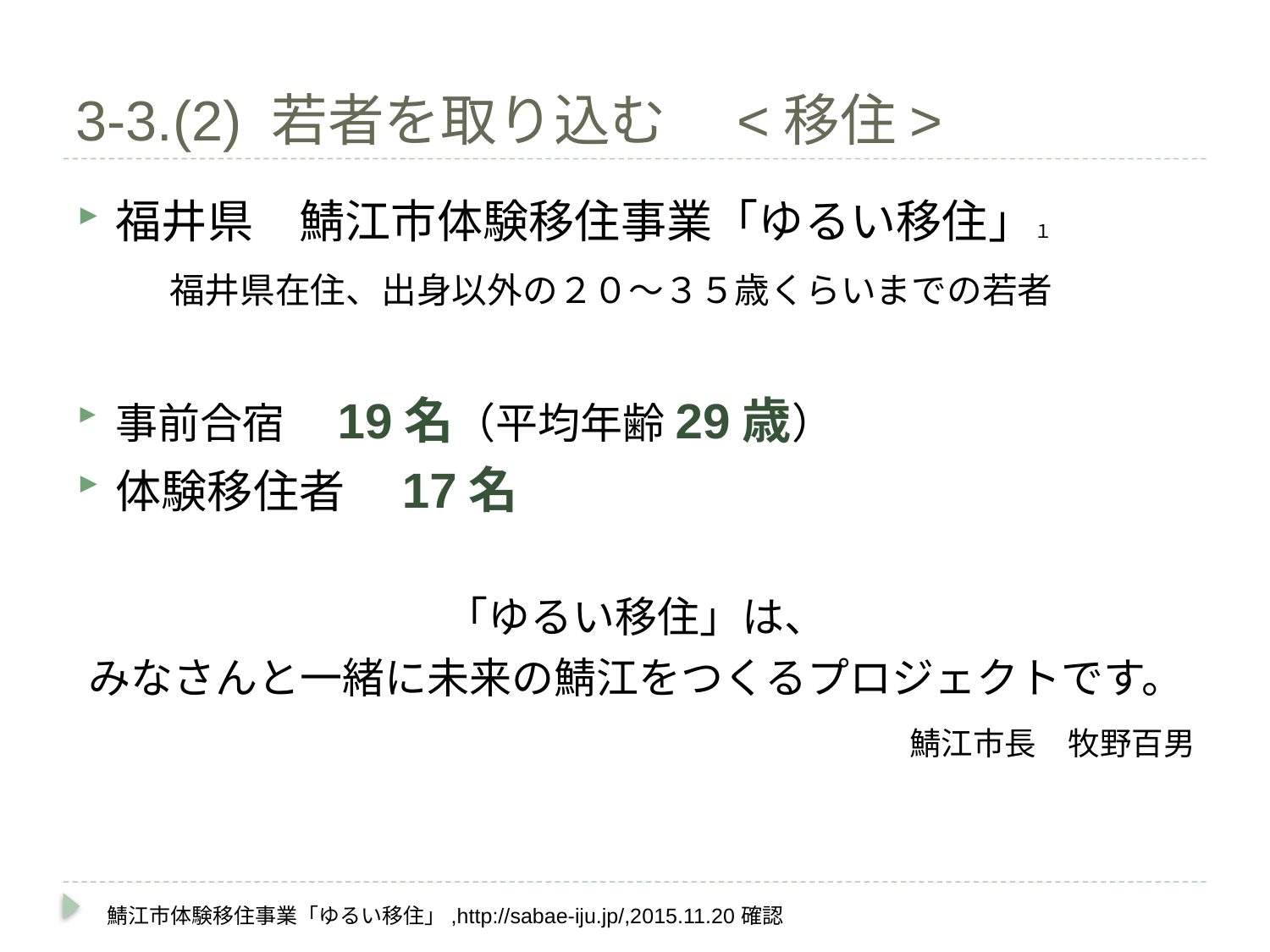

# 3-3.(2) 若者を取り込む　<移住>
福井県　鯖江市体験移住事業「ゆるい移住」１
　　福井県在住、出身以外の２０～３５歳くらいまでの若者

事前合宿　19名（平均年齢29歳）
体験移住者　17名

「ゆるい移住」は、
みなさんと一緒に未来の鯖江をつくるプロジェクトです。
　鯖江市長　牧野百男

鯖江市体験移住事業「ゆるい移住」,http://sabae-iju.jp/,2015.11.20確認